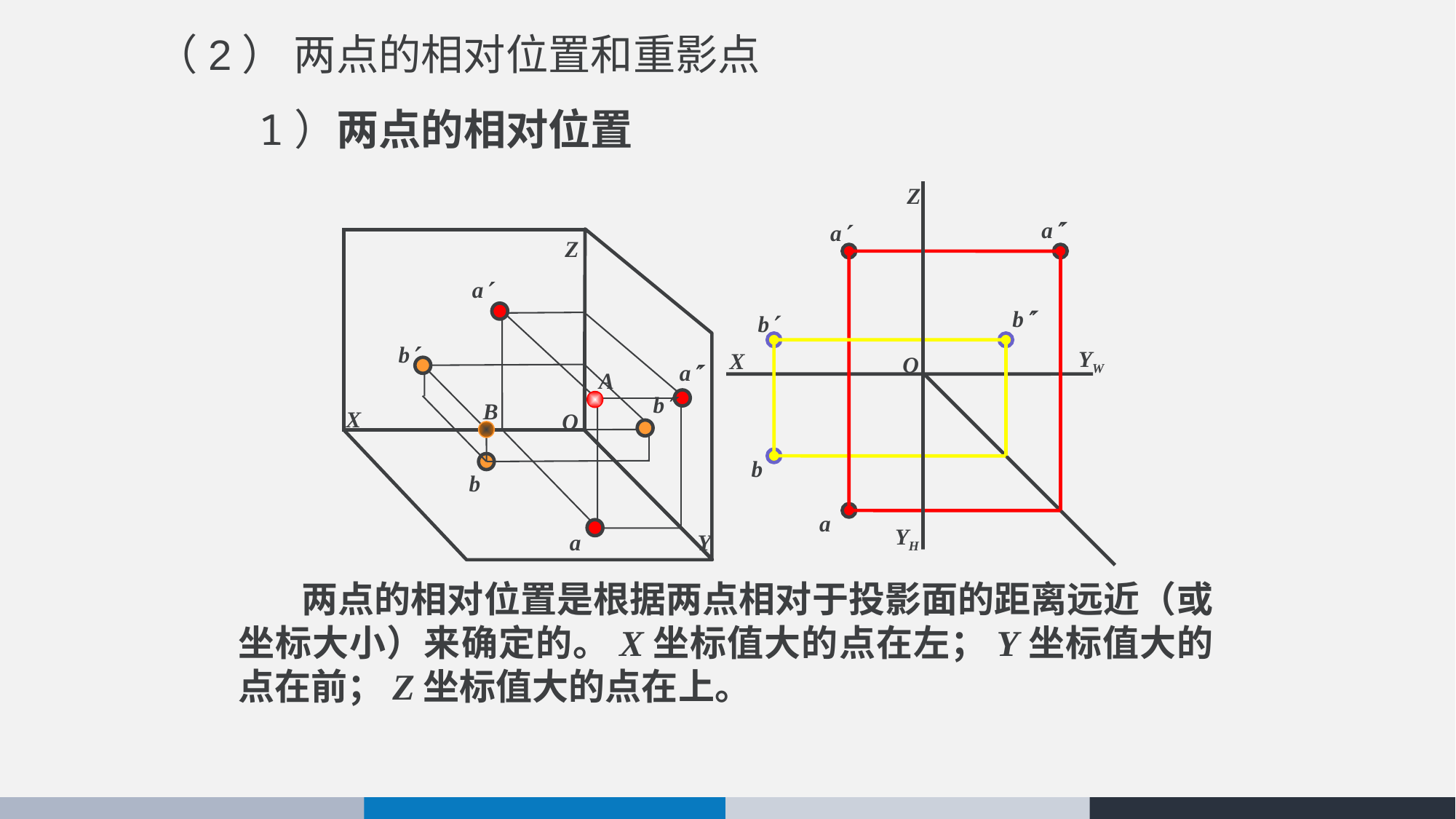

# （2） 两点的相对位置和重影点
1）两点的相对位置
Z

a″
a′

b″
b′

X
YW
O

b

a

YH

Z

X
O

Y
a′

a″

a

b′

b″

b
A

B

        两点的相对位置是根据两点相对于投影面的距离远近（或坐标大小）来确定的。X坐标值大的点在左；Y坐标值大的点在前；Z坐标值大的点在上。